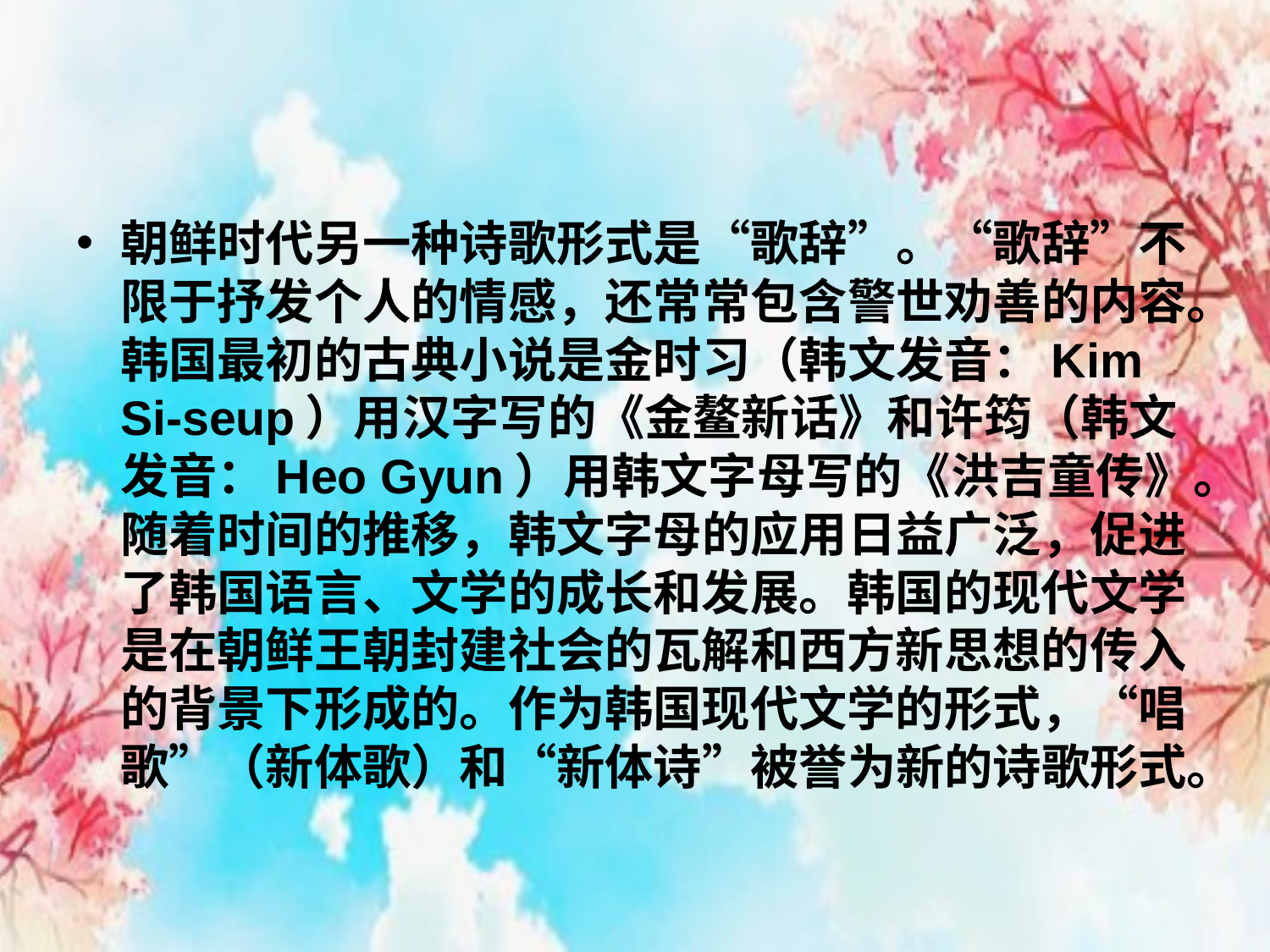

#
朝鲜时代另一种诗歌形式是“歌辞”。“歌辞”不限于抒发个人的情感，还常常包含警世劝善的内容。韩国最初的古典小说是金时习（韩文发音：Kim Si-seup）用汉字写的《金鳌新话》和许筠（韩文发音：Heo Gyun）用韩文字母写的《洪吉童传》。随着时间的推移，韩文字母的应用日益广泛，促进了韩国语言、文学的成长和发展。韩国的现代文学是在朝鲜王朝封建社会的瓦解和西方新思想的传入的背景下形成的。作为韩国现代文学的形式，“唱歌”（新体歌）和“新体诗”被誉为新的诗歌形式。